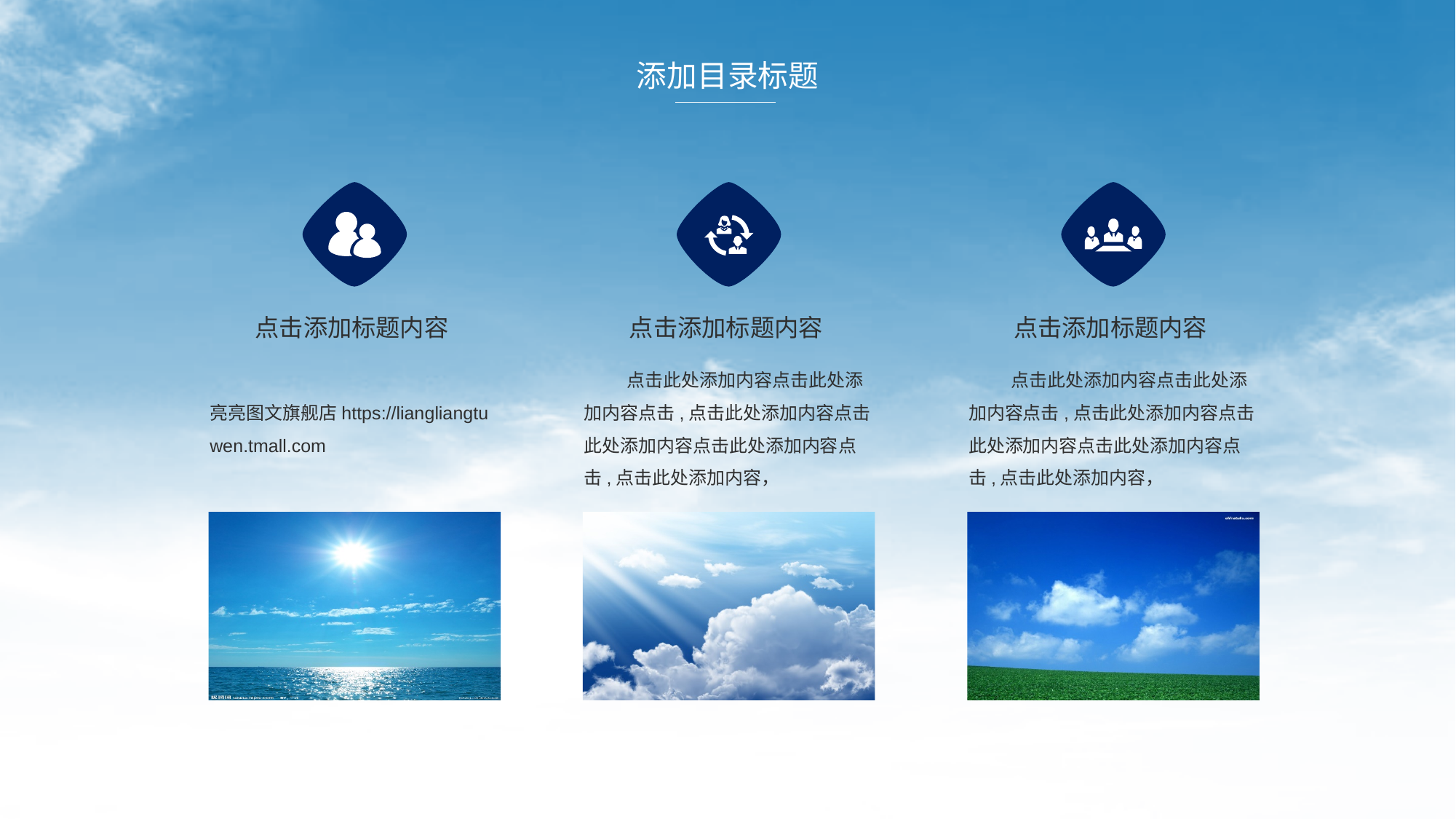

添加目录标题

点击添加标题内容
点击添加标题内容
点击添加标题内容
 亮亮图文旗舰店https://liangliangtuwen.tmall.com
点击此处添加内容点击此处添加内容点击,点击此处添加内容点击此处添加内容点击此处添加内容点击,点击此处添加内容，
点击此处添加内容点击此处添加内容点击,点击此处添加内容点击此处添加内容点击此处添加内容点击,点击此处添加内容，

.